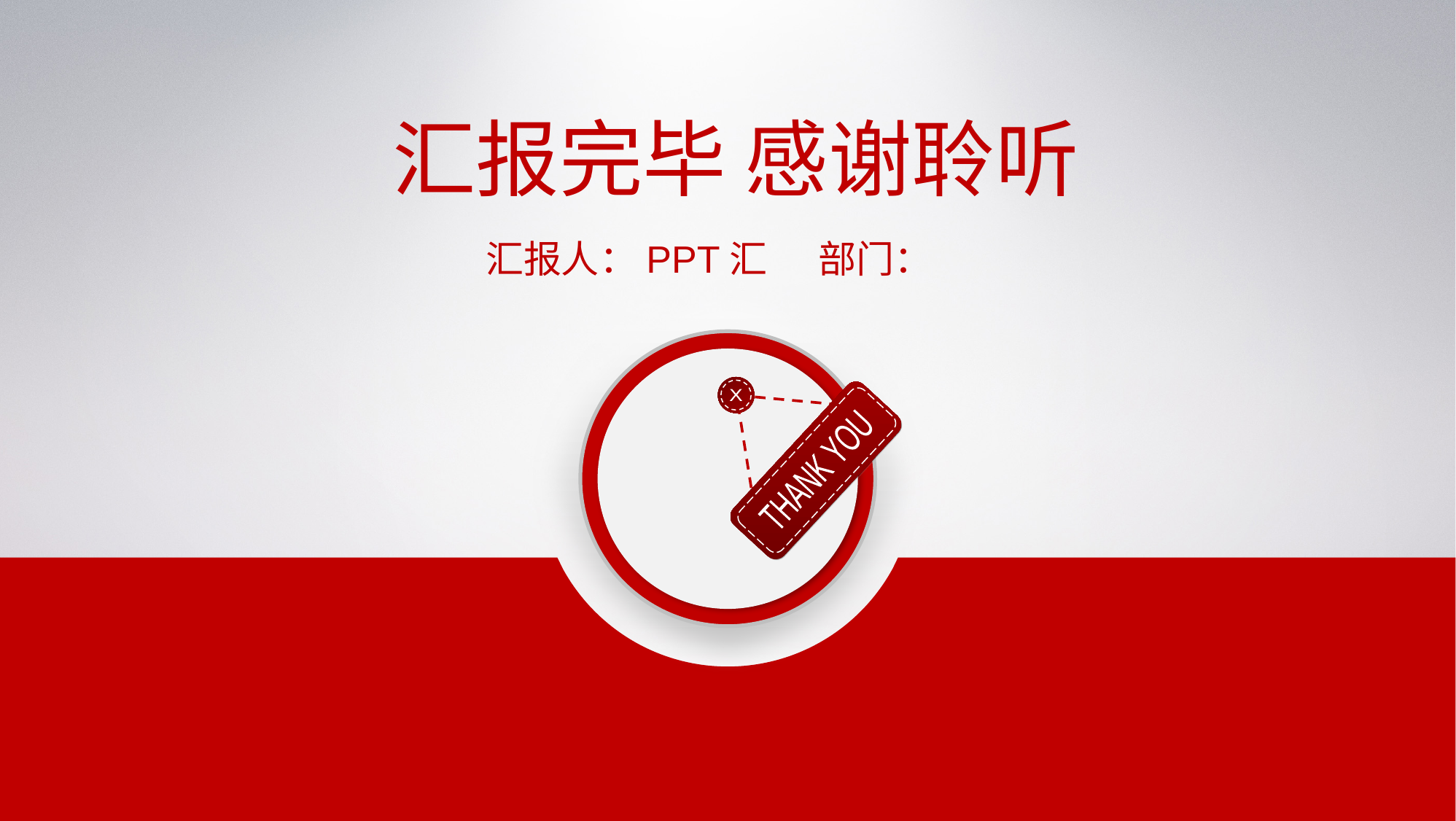

汇报完毕 感谢聆听
汇报人：PPT汇      部门：

THANK YOU

X